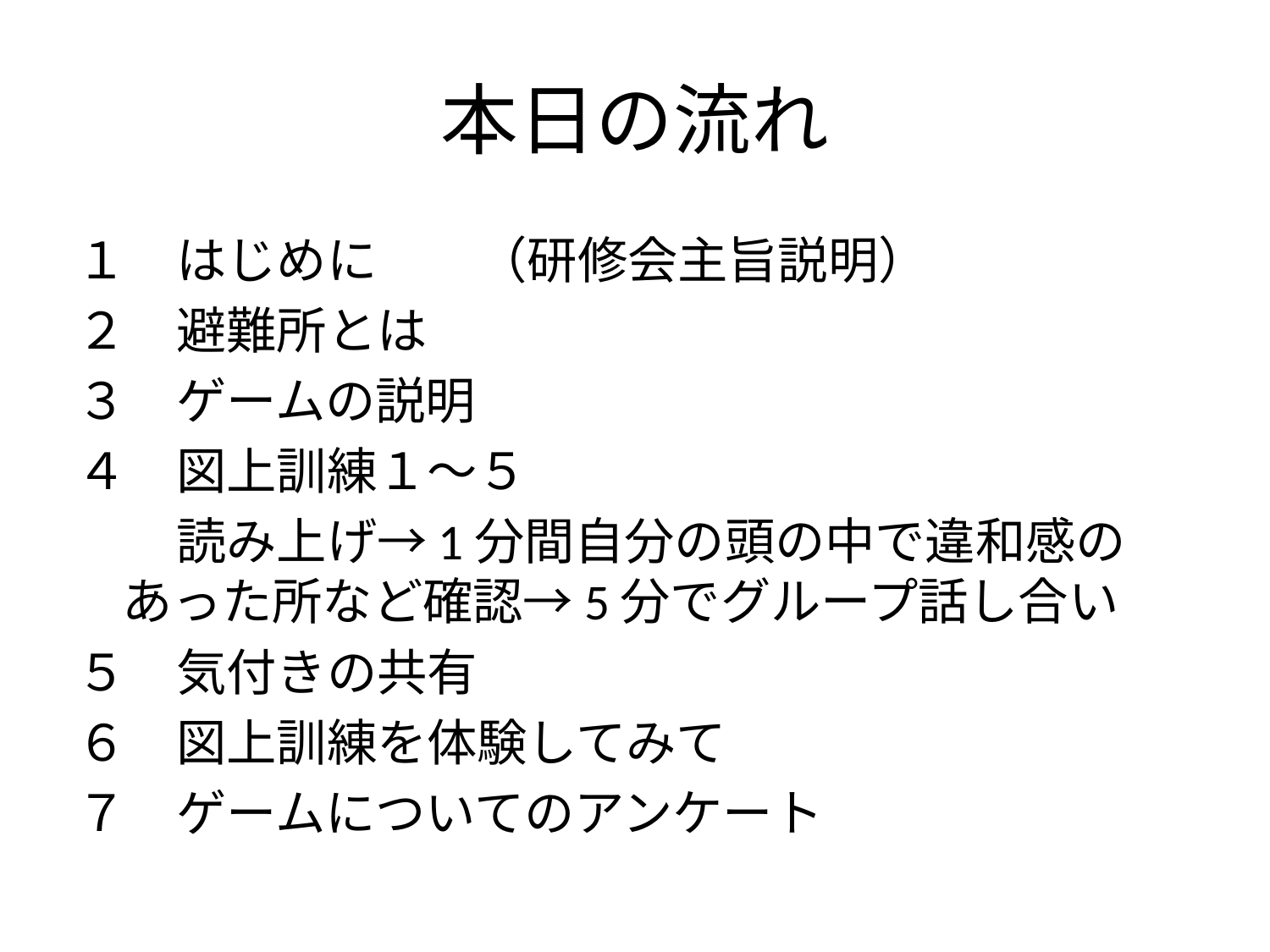

# 本日の流れ
１　はじめに　　（研修会主旨説明）
２　避難所とは
３　ゲームの説明
４　図上訓練１～５
　　読み上げ→1分間自分の頭の中で違和感のあった所など確認→5分でグループ話し合い
５　気付きの共有
６　図上訓練を体験してみて
７　ゲームについてのアンケート